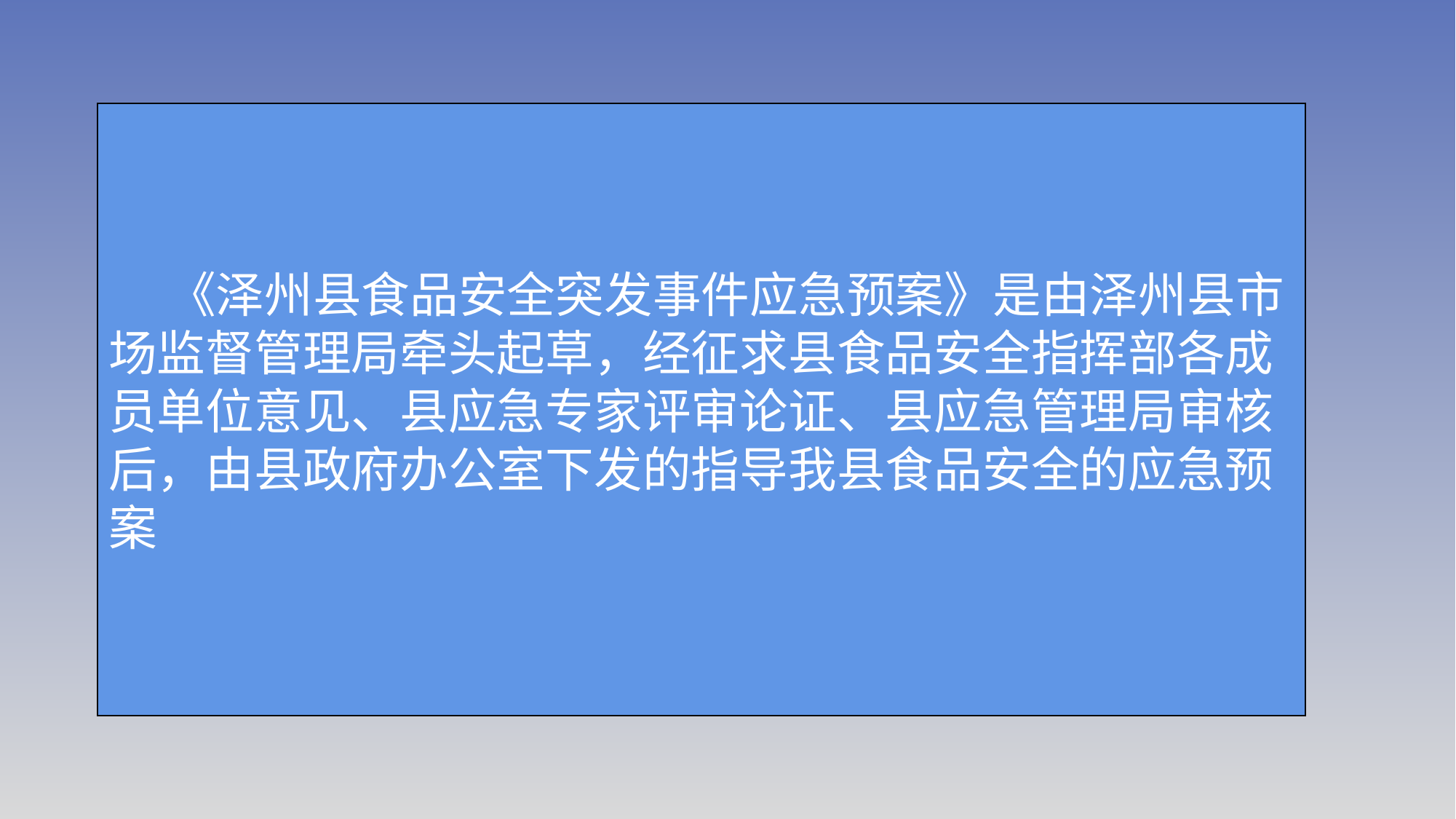

《泽州县食品安全突发事件应急预案》是由泽州县市场监督管理局牵头起草，经征求县食品安全指挥部各成员单位意见、县应急专家评审论证、县应急管理局审核后，由县政府办公室下发的指导我县食品安全的应急预案